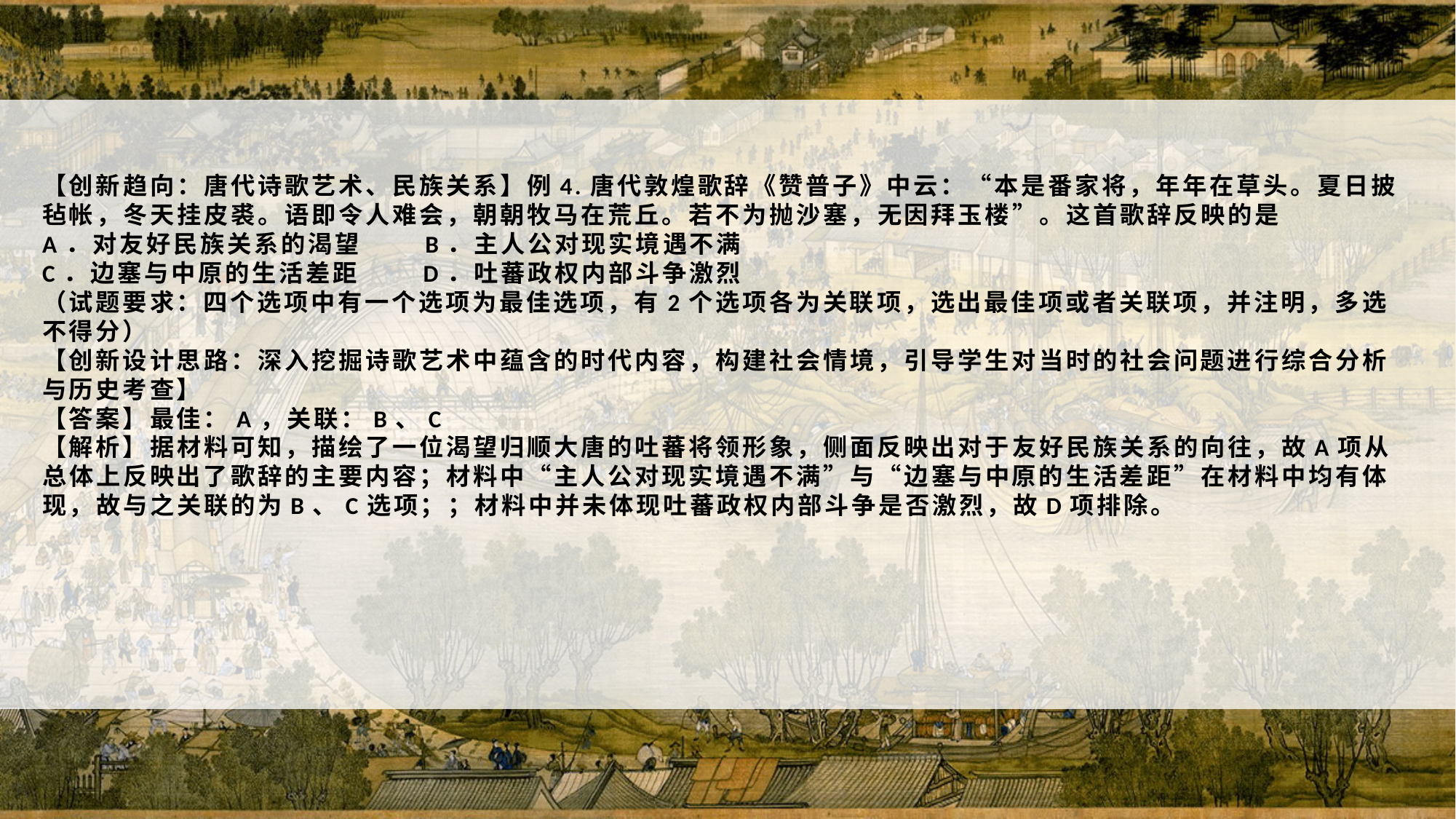

【创新趋向：唐代诗歌艺术、民族关系】例4.唐代敦煌歌辞《赞普子》中云：“本是番家将，年年在草头。夏日披毡帐，冬天挂皮裘。语即令人难会，朝朝牧马在荒丘。若不为抛沙塞，无因拜玉楼”。这首歌辞反映的是
A．对友好民族关系的渴望       B．主人公对现实境遇不满
C．边塞与中原的生活差距       D．吐蕃政权内部斗争激烈
（试题要求：四个选项中有一个选项为最佳选项，有2个选项各为关联项，选出最佳项或者关联项，并注明，多选不得分）
【创新设计思路：深入挖掘诗歌艺术中蕴含的时代内容，构建社会情境，引导学生对当时的社会问题进行综合分析与历史考查】
【答案】最佳：A，关联：B、C
【解析】据材料可知，描绘了一位渴望归顺大唐的吐蕃将领形象，侧面反映出对于友好民族关系的向往，故A项从总体上反映出了歌辞的主要内容；材料中“主人公对现实境遇不满”与“边塞与中原的生活差距”在材料中均有体现，故与之关联的为B、C选项；；材料中并未体现吐蕃政权内部斗争是否激烈，故D项排除。